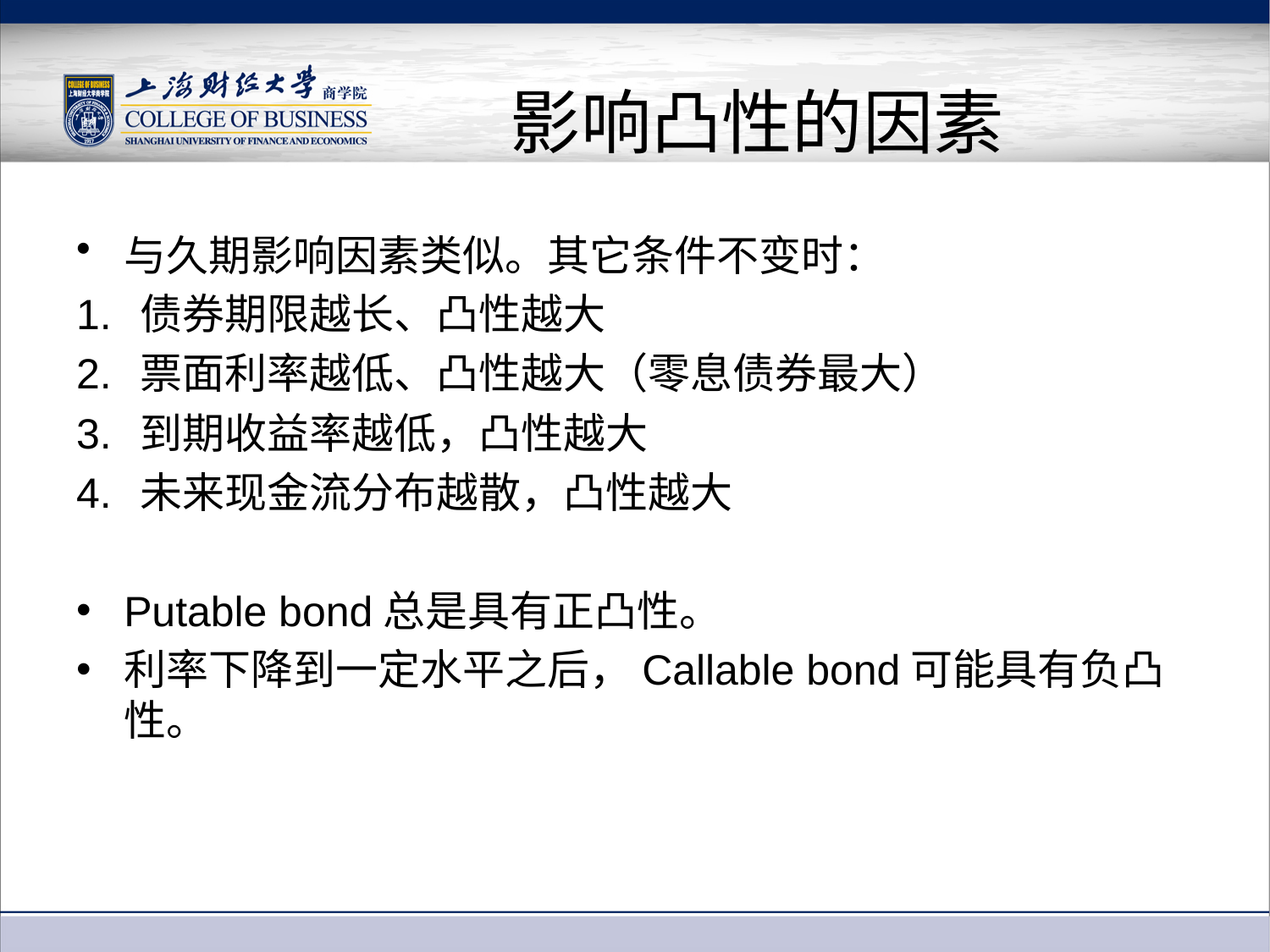

# 影响凸性的因素
与久期影响因素类似。其它条件不变时：
债券期限越长、凸性越大
票面利率越低、凸性越大（零息债券最大）
到期收益率越低，凸性越大
未来现金流分布越散，凸性越大

Putable bond总是具有正凸性。
利率下降到一定水平之后，Callable bond可能具有负凸性。